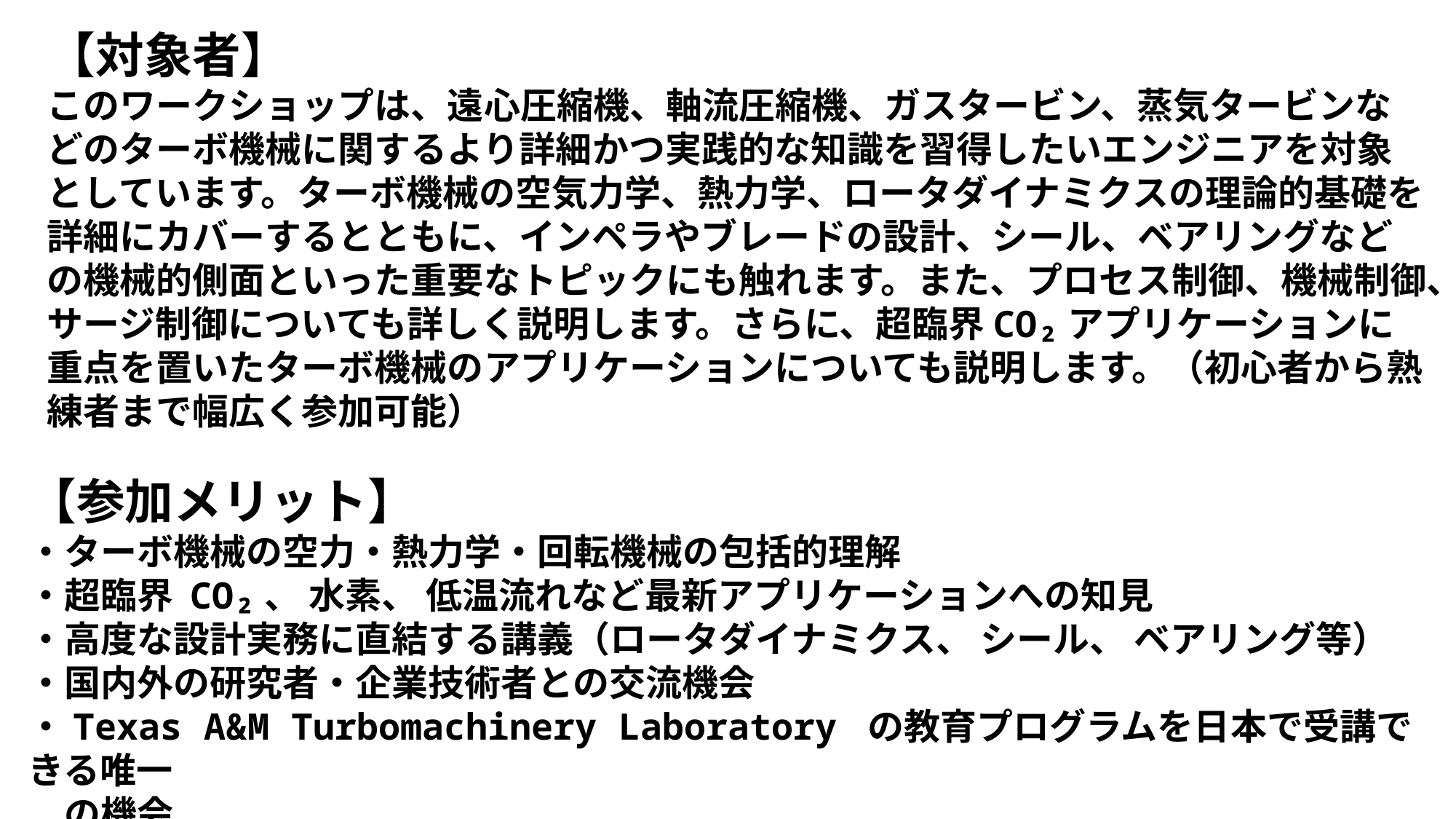

【対象者】
このワークショップは、遠心圧縮機、軸流圧縮機、ガスタービン、蒸気タービンなどのターボ機械に関するより詳細かつ実践的な知識を習得したいエンジニアを対象としています。ターボ機械の空気力学、熱力学、ロータダイナミクスの理論的基礎を詳細にカバーするとともに、インペラやブレードの設計、シール、ベアリングなどの機械的側面といった重要なトピックにも触れます。また、プロセス制御、機械制御、サージ制御についても詳しく説明します。さらに、超臨界CO₂アプリケーションに重点を置いたターボ機械のアプリケーションについても説明します。（初心者から熟練者まで幅広く参加可能）
【参加メリット】
・ターボ機械の空力・熱力学・回転機械の包括的理解
・超臨界 CO₂、 水素、 低温流れなど最新アプリケーションへの知見
・高度な設計実務に直結する講義（ロータダイナミクス、 シール、 ベアリング等）
・国内外の研究者・企業技術者との交流機会
・Texas A&M Turbomachinery Laboratory の教育プログラムを日本で受講できる唯一
　の機会